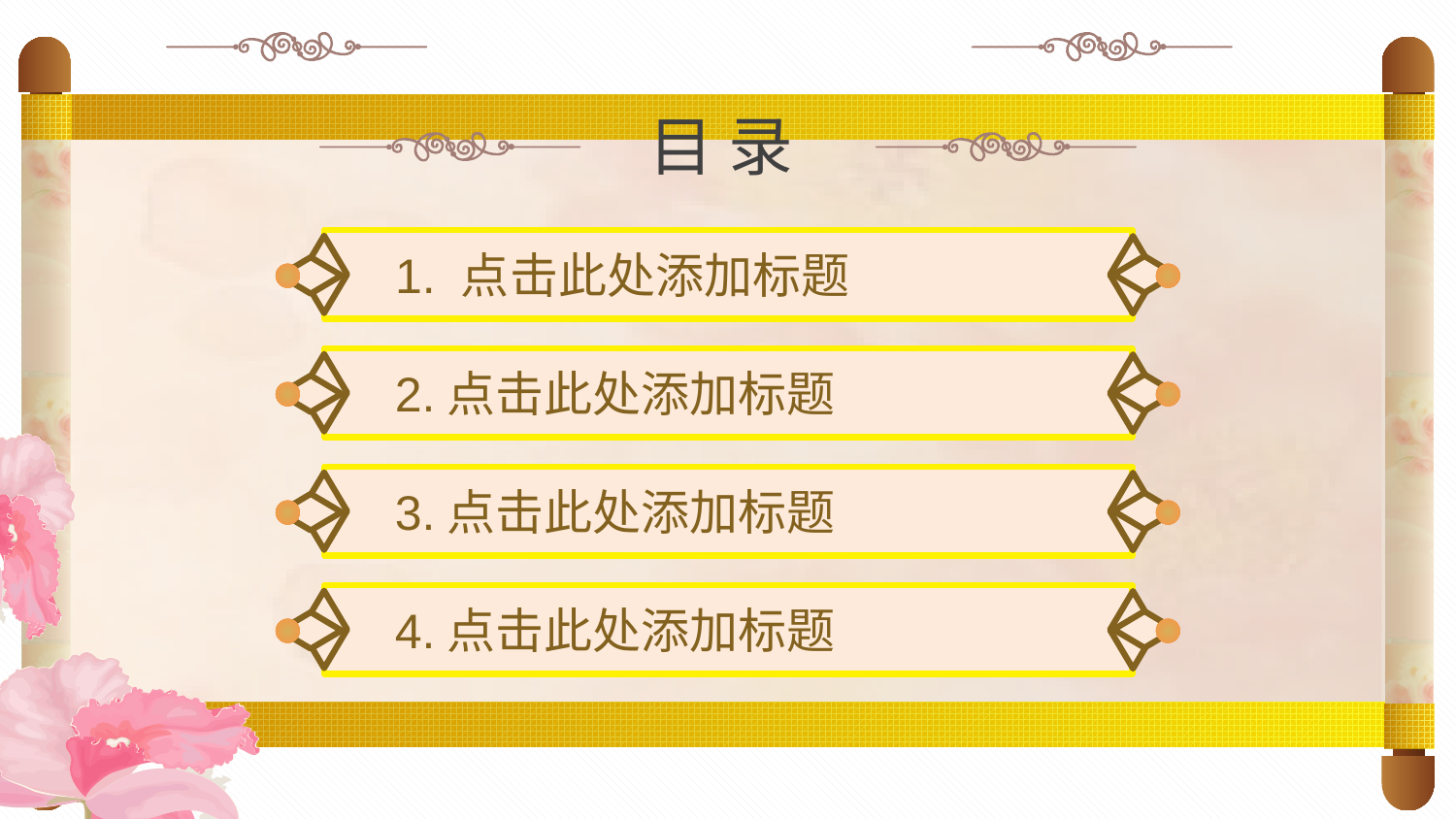

目 录

1. 点击此处添加标题
2.点击此处添加标题

3.点击此处添加标题
4.点击此处添加标题